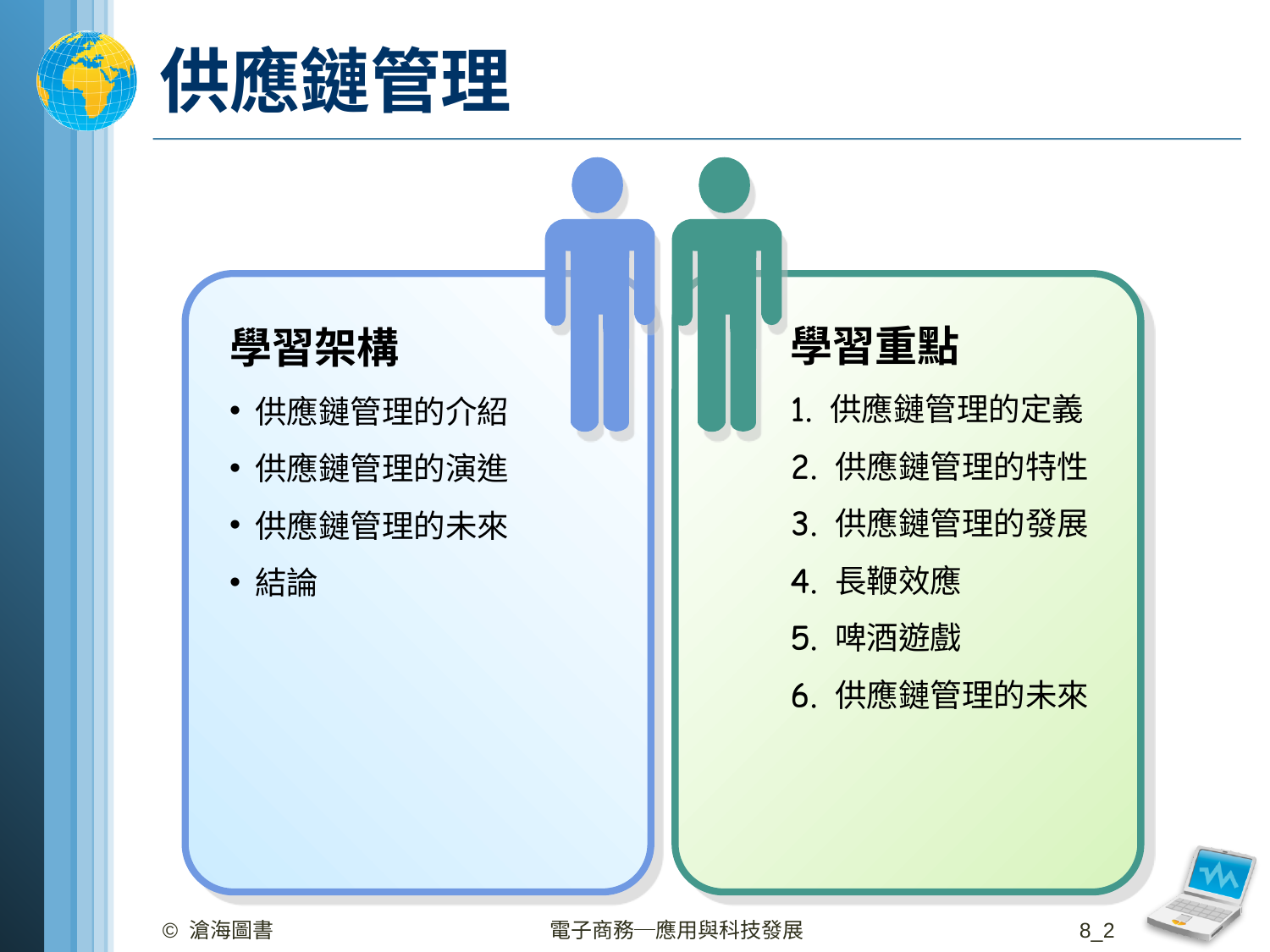

# 供應鏈管理

學習重點
1. 供應鏈管理的定義
2. 供應鏈管理的特性
3. 供應鏈管理的發展
4. 長鞭效應
5. 啤酒遊戲
6. 供應鏈管理的未來
學習架構
供應鏈管理的介紹
供應鏈管理的演進
供應鏈管理的未來
結論

© 滄海圖書
電子商務─應用與科技發展
8_2